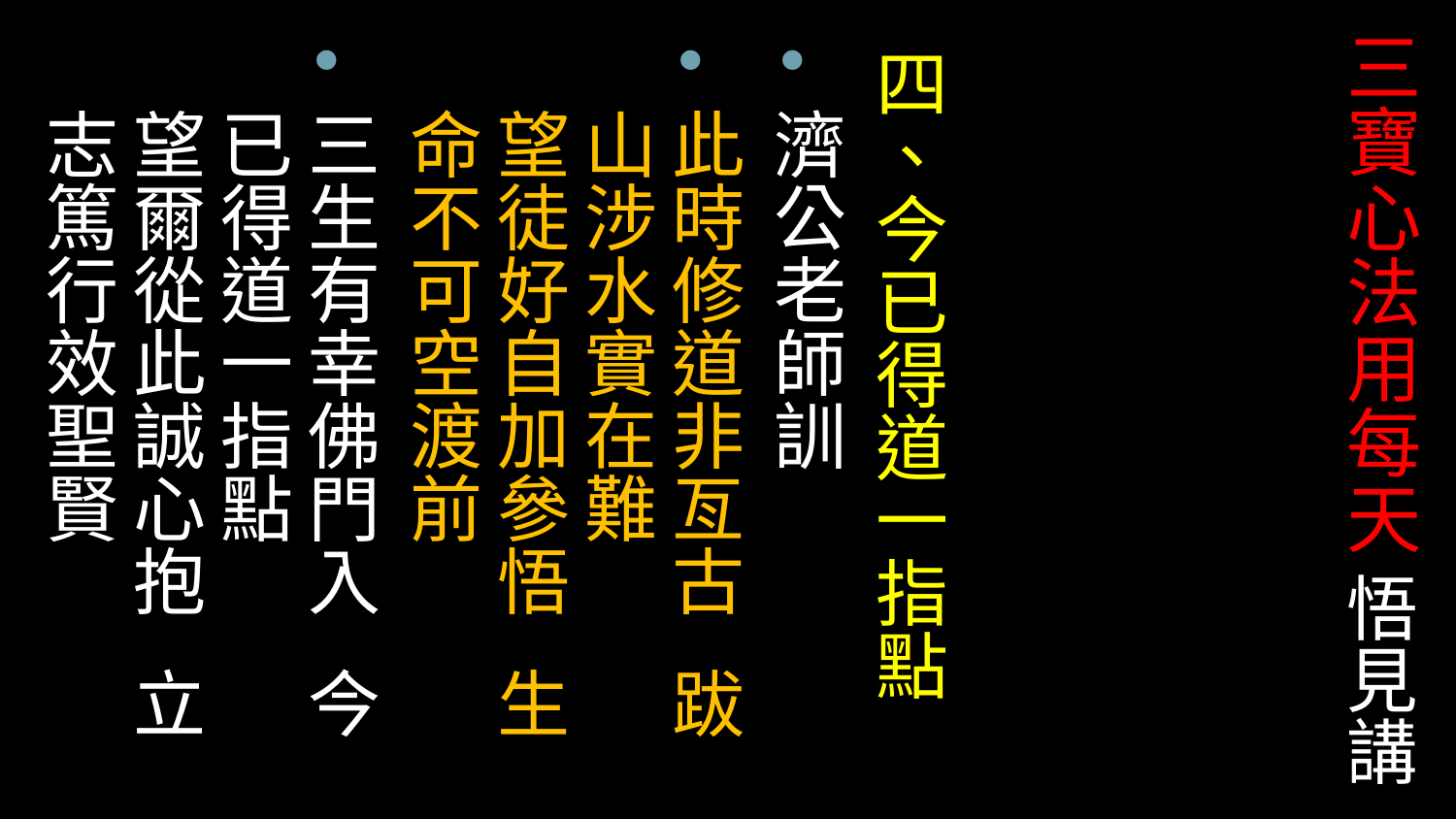

# 三寶心法用每天 悟見講
四、今已得道一指點
濟公老師訓
此時修道非亙古   跋山涉水實在難
望徒好自加參悟   生命不可空渡前
三生有幸佛門入   今已得道一指點
望爾從此誠心抱   立志篤行效聖賢